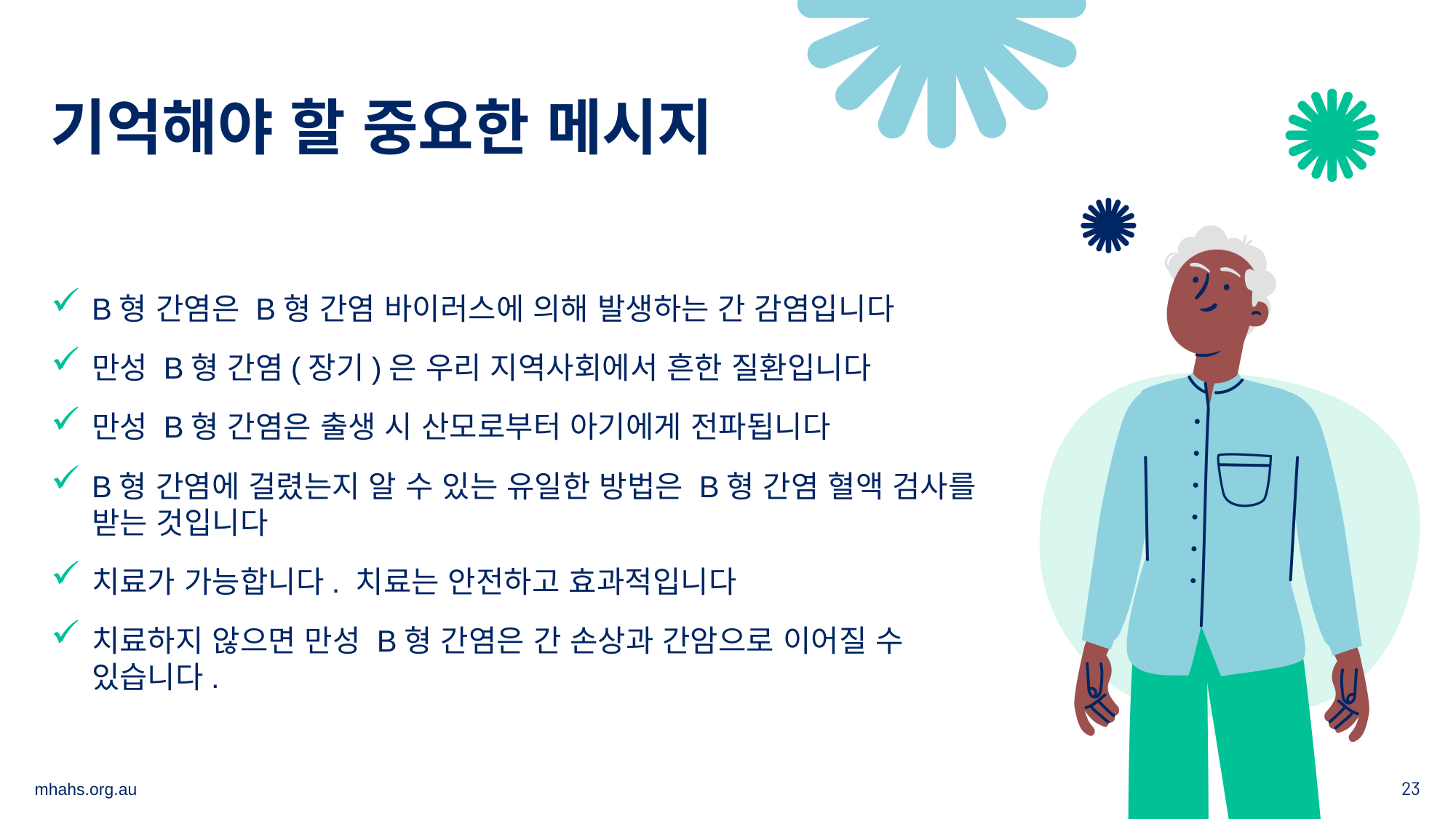

기억해야 할 중요한 메시지
B형 간염은 B형 간염 바이러스에 의해 발생하는 간 감염입니다
만성 B형 간염(장기)은 우리 지역사회에서 흔한 질환입니다
만성 B형 간염은 출생 시 산모로부터 아기에게 전파됩니다
B형 간염에 걸렸는지 알 수 있는 유일한 방법은 B형 간염 혈액 검사를 받는 것입니다
치료가 가능합니다. 치료는 안전하고 효과적입니다
치료하지 않으면 만성 B형 간염은 간 손상과 간암으로 이어질 수 있습니다.
mhahs.org.au
23